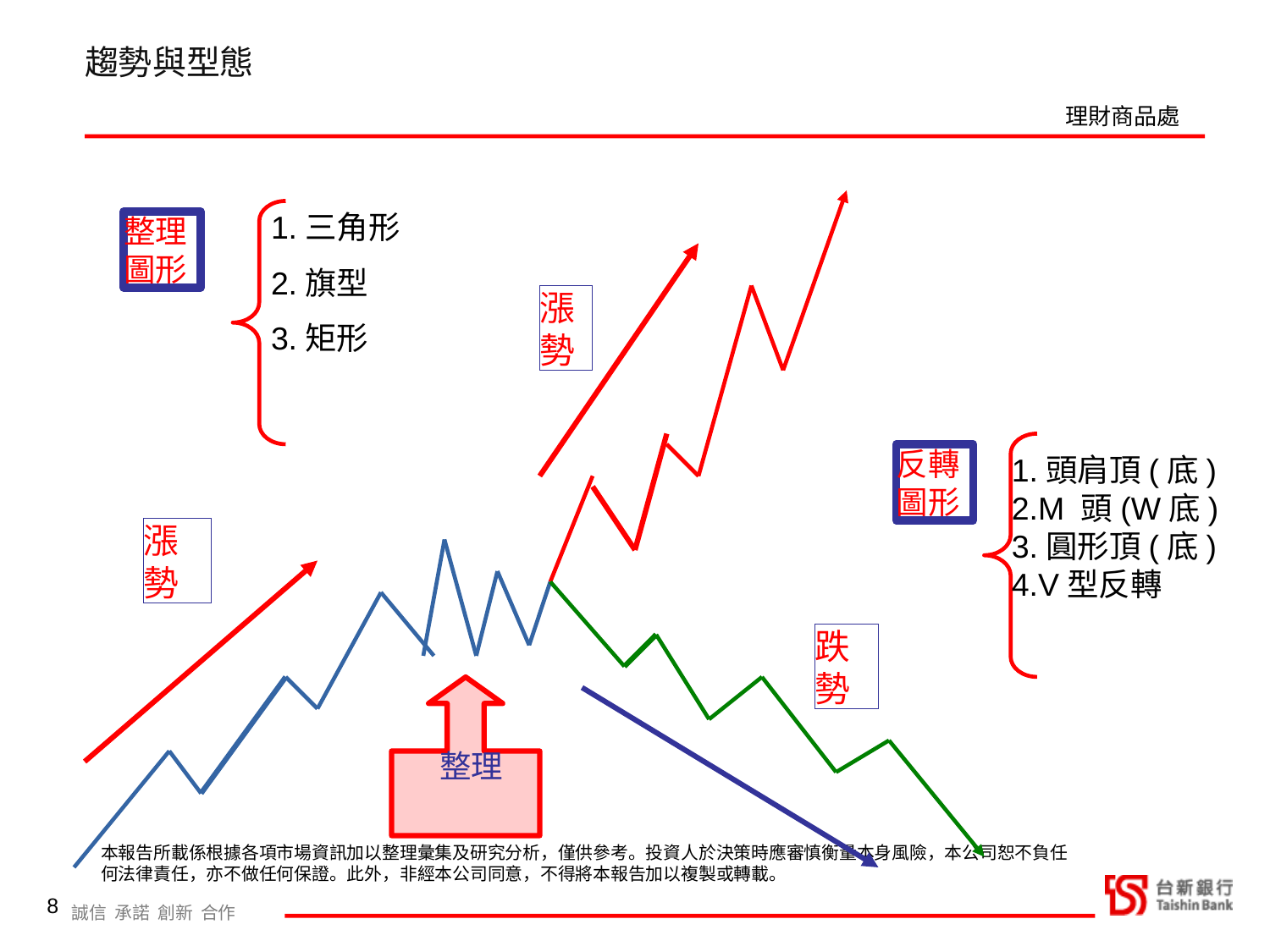

趨勢與型態

1.三角形
2.旗型
3.矩形
整理圖形

漲勢

反轉圖形
1.頭肩頂(底)
2.M 頭(W底)
3.圓形頂(底)
4.V型反轉

漲勢

跌勢

整理

8